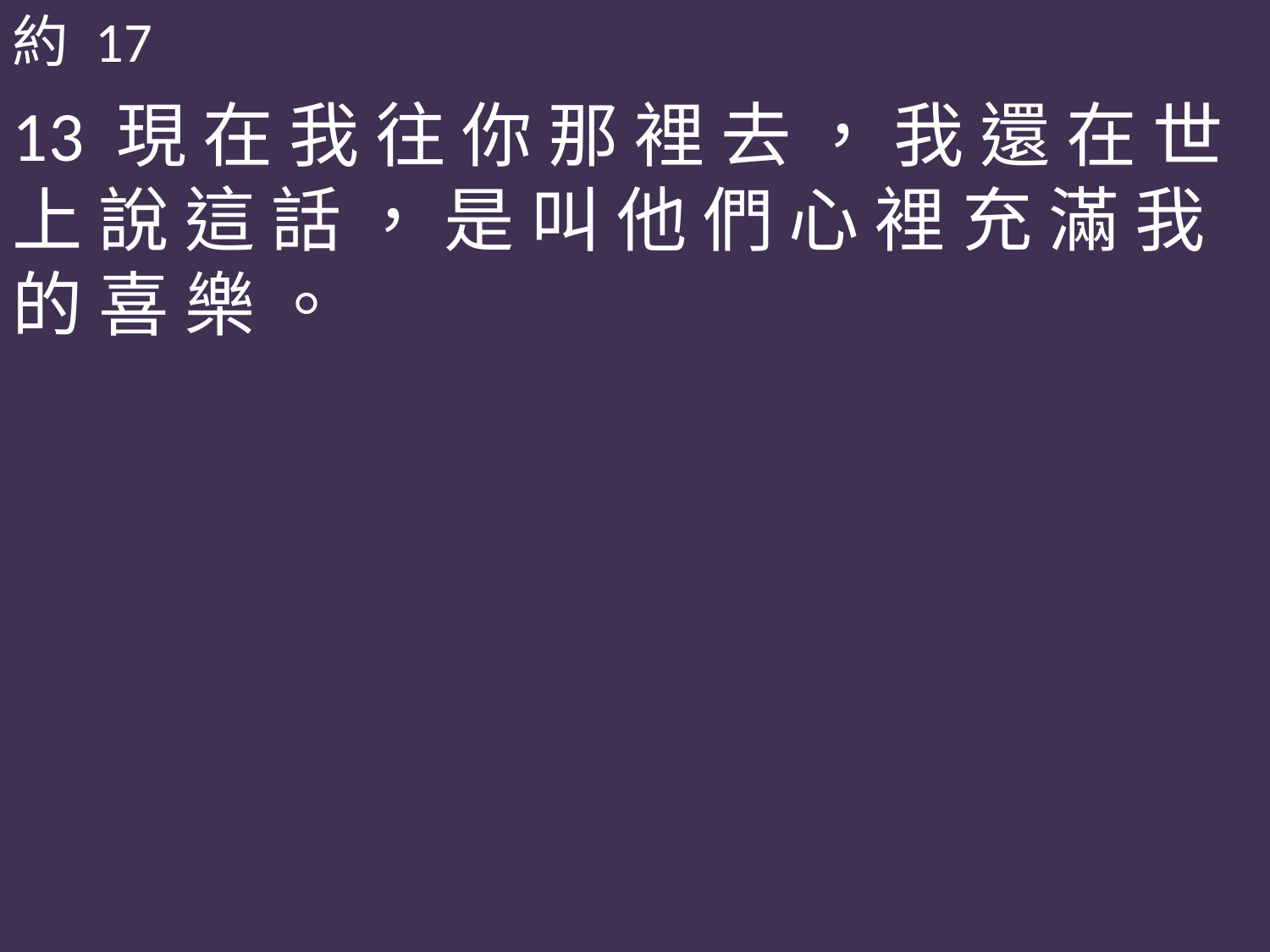

約 17
13 現 在 我 往 你 那 裡 去 ， 我 還 在 世 上 說 這 話 ， 是 叫 他 們 心 裡 充 滿 我 的 喜 樂 。